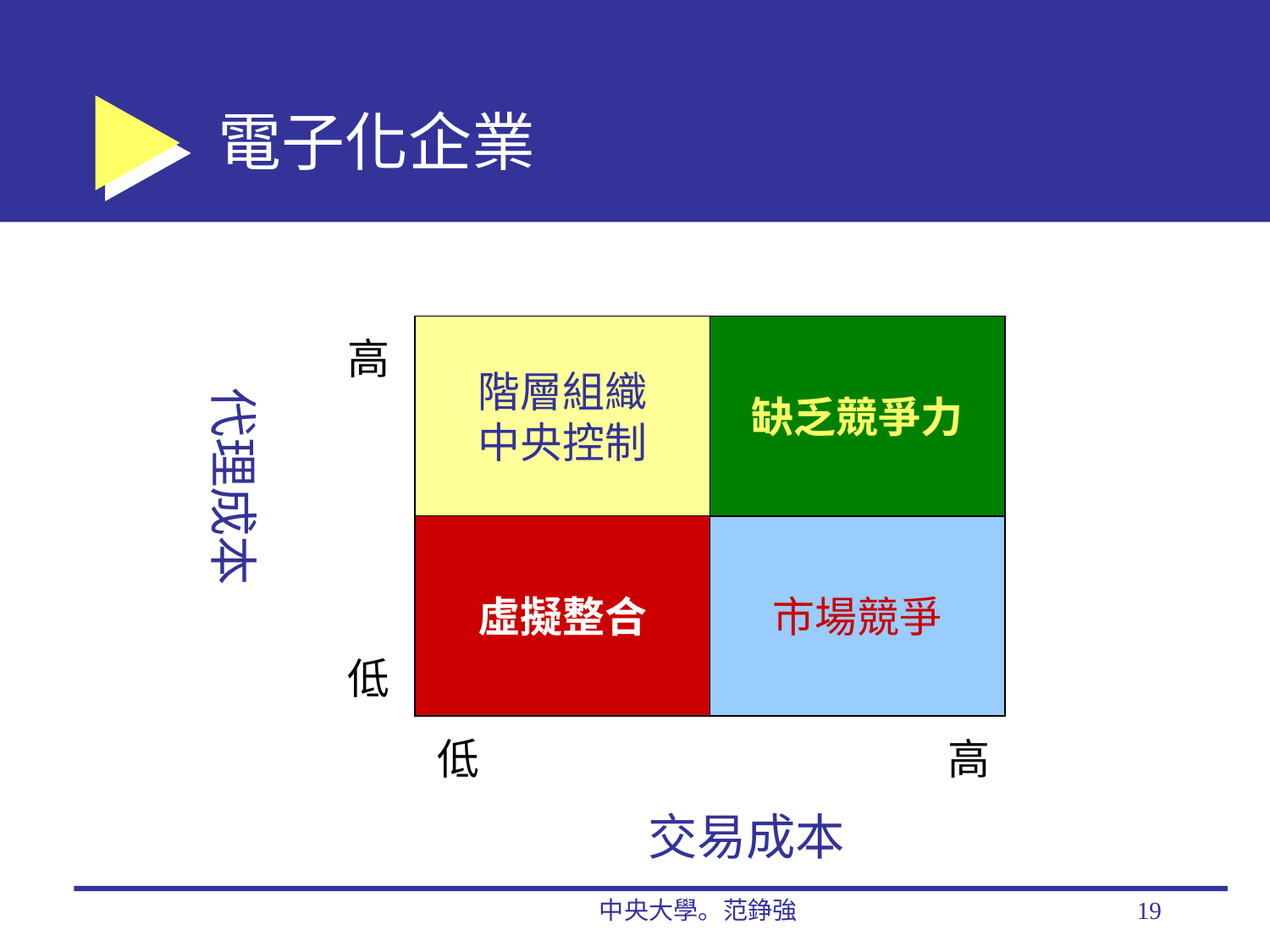

# 傳統說法
電子化企業
虛擬整合
階層組織
中央控制
缺乏競爭力
高
代理成本
做不到
市場競爭
低
低
高
交易成本
中央大學。范錚強
19